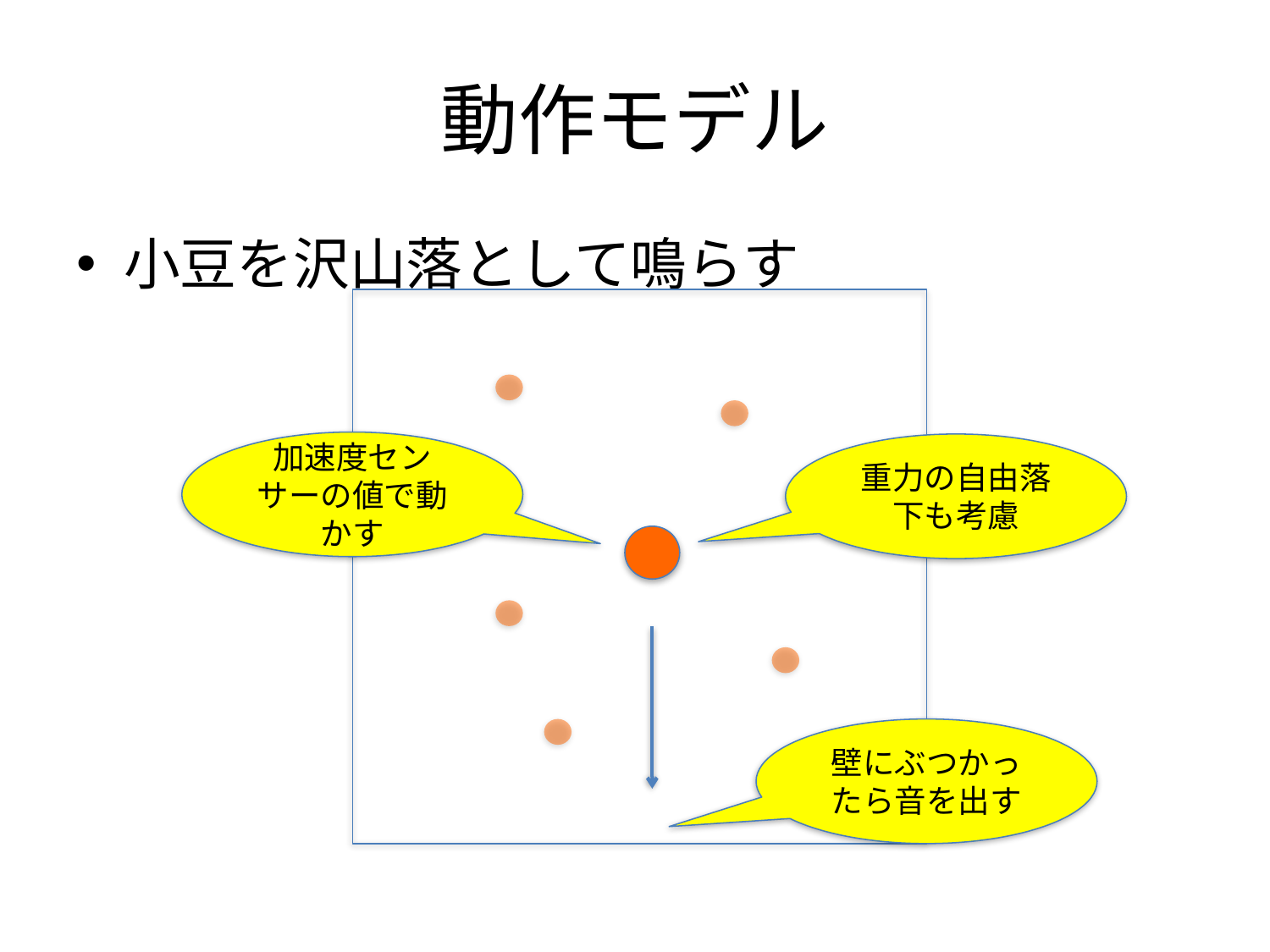

# 動作モデル
小豆を沢山落として鳴らす

加速度センサーの値で動かす
重力の自由落下も考慮

壁にぶつかったら音を出す